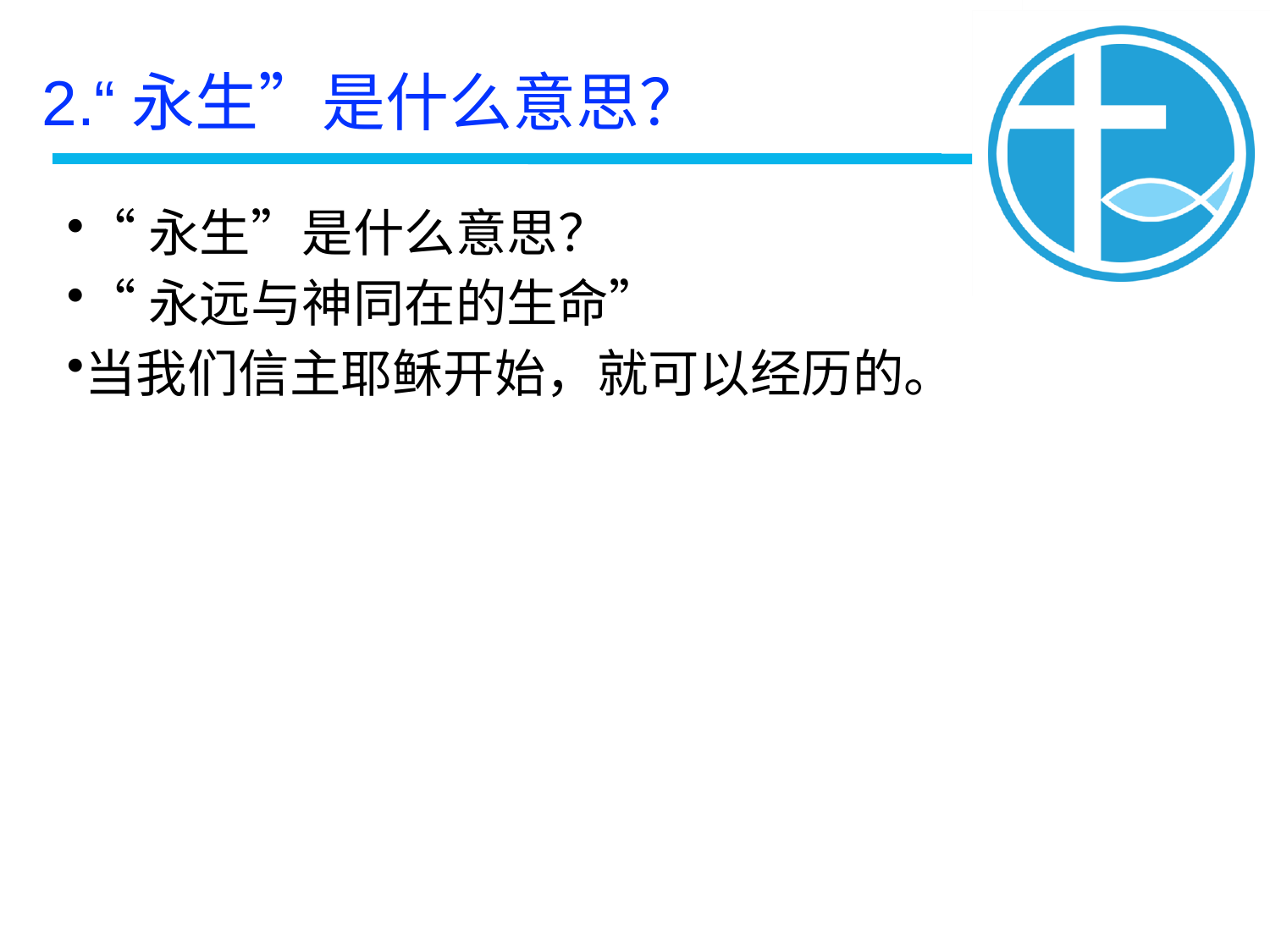

2.“永生”是什么意思？
“永生”是什么意思？
“永远与神同在的生命”
当我们信主耶稣开始，就可以经历的。